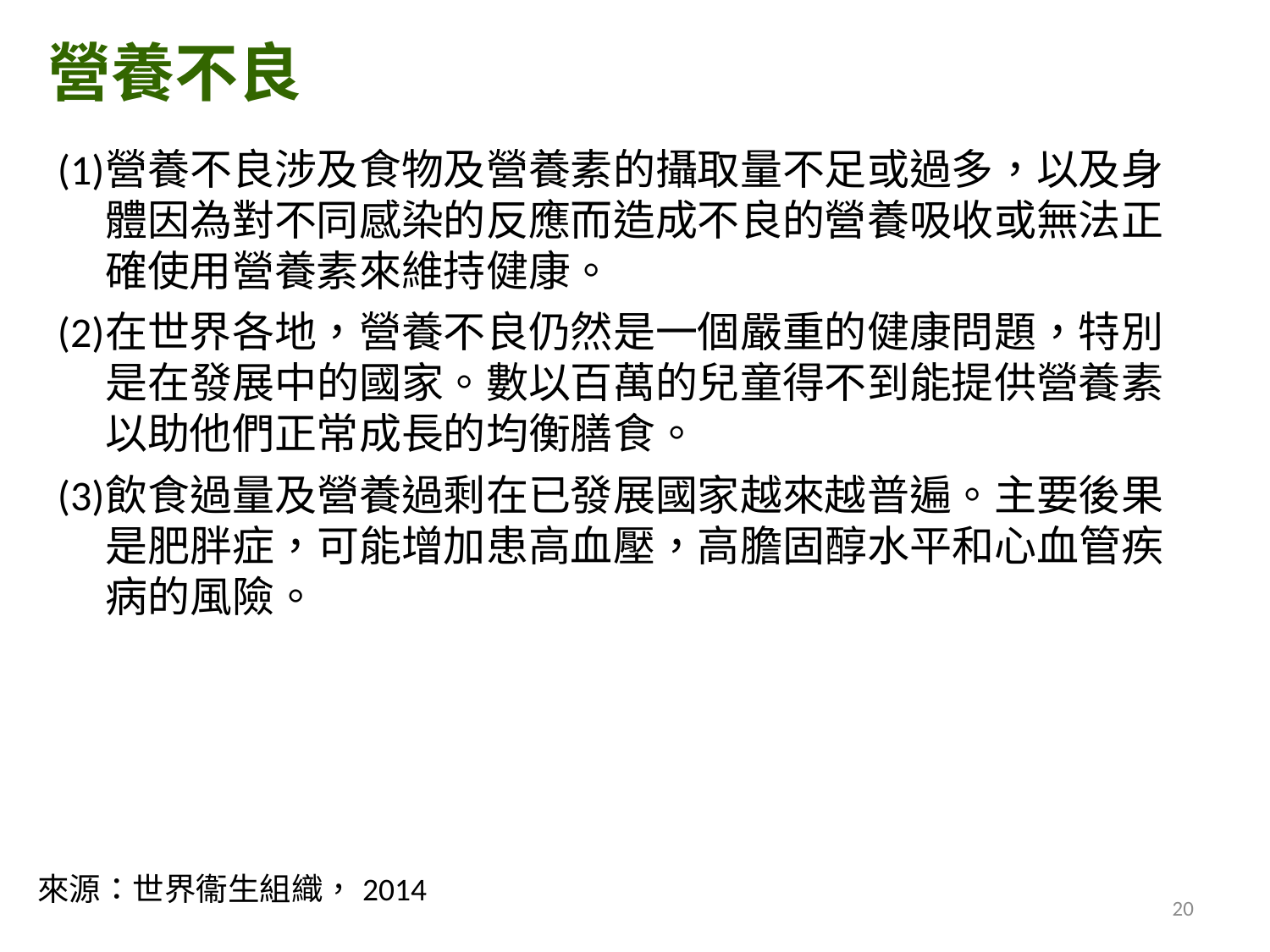

營養不良
(1)	營養不良涉及食物及營養素的攝取量不足或過多，以及身體因為對不同感染的反應而造成不良的營養吸收或無法正確使用營養素來維持健康。
(2)	在世界各地，營養不良仍然是一個嚴重的健康問題，特別是在發展中的國家。數以百萬的兒童得不到能提供營養素以助他們正常成長的均衡膳食。
(3)	飲食過量及營養過剩在已發展國家越來越普遍。主要後果是肥胖症，可能增加患高血壓，高膽固醇水平和心血管疾病的風險。
來源：世界衞生組織，2014
20